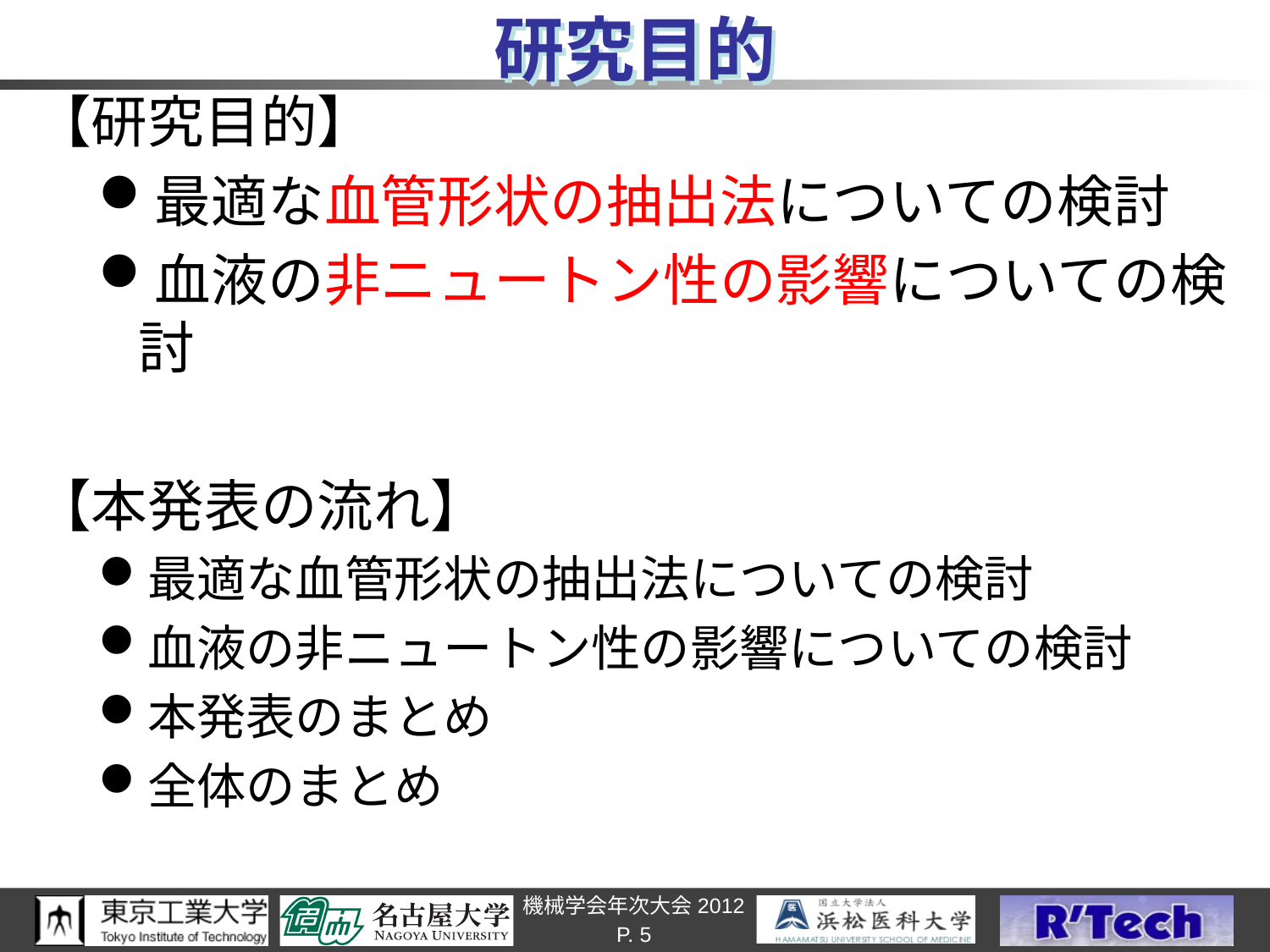

# 研究目的
【研究目的】
最適な血管形状の抽出法についての検討
血液の非ニュートン性の影響についての検討

【本発表の流れ】
最適な血管形状の抽出法についての検討
血液の非ニュートン性の影響についての検討
本発表のまとめ
全体のまとめ
P. 5